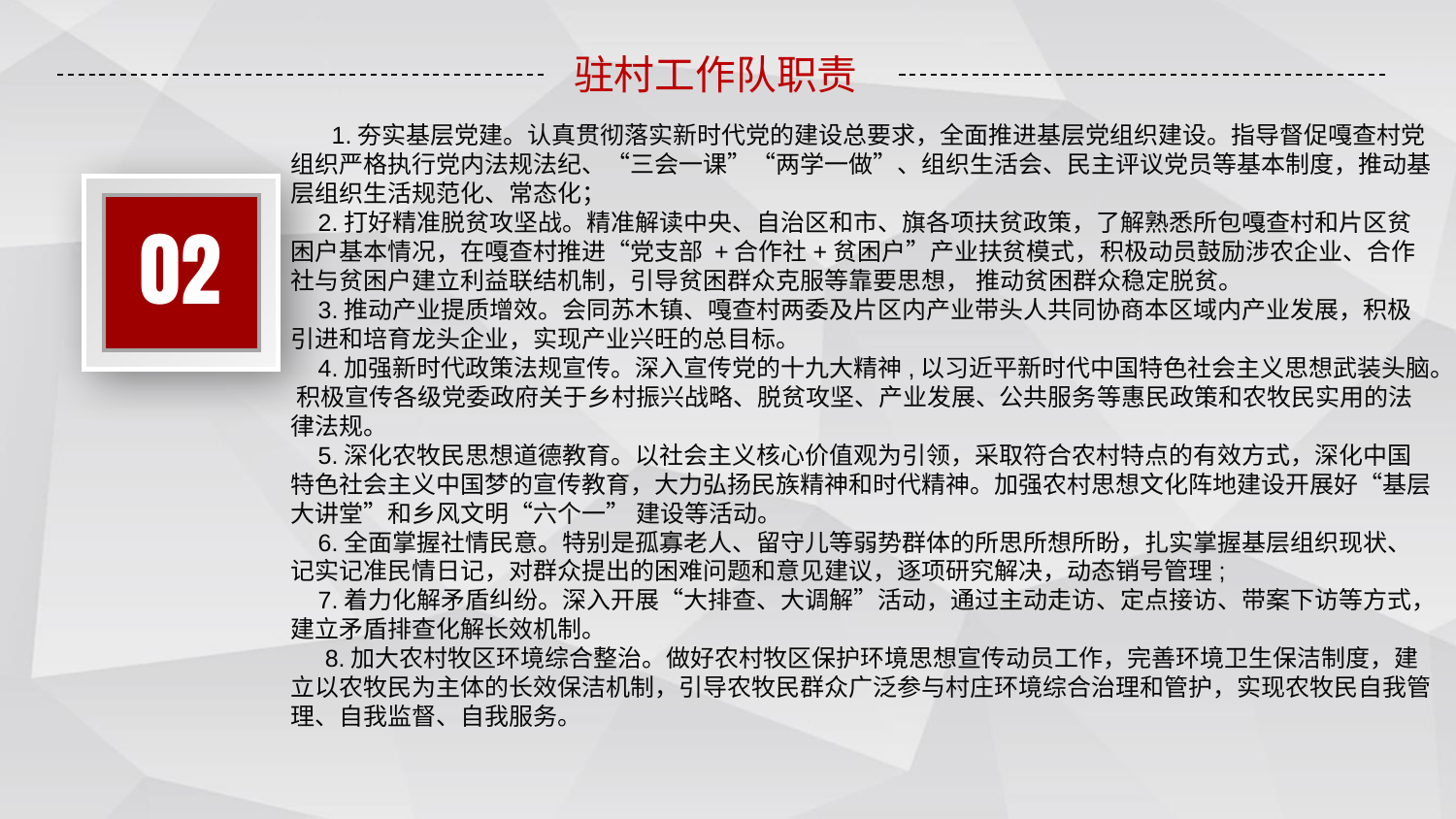

驻村工作队职责
      1.夯实基层党建。认真贯彻落实新时代党的建设总要求，全面推进基层党组织建设。指导督促嘎查村党组织严格执行党内法规法纪、“三会一课”“两学一做”、组织生活会、民主评议党员等基本制度，推动基层组织生活规范化、常态化；
    2.打好精准脱贫攻坚战。精准解读中央、自治区和市、旗各项扶贫政策，了解熟悉所包嘎查村和片区贫困户基本情况，在嘎查村推进“党支部 +合作社+贫困户”产业扶贫模式，积极动员鼓励涉农企业、合作社与贫困户建立利益联结机制，引导贫困群众克服等靠要思想， 推动贫困群众稳定脱贫。
    3.推动产业提质增效。会同苏木镇、嘎查村两委及片区内产业带头人共同协商本区域内产业发展，积极引进和培育龙头企业，实现产业兴旺的总目标。
    4.加强新时代政策法规宣传。深入宣传党的十九大精神,以习近平新时代中国特色社会主义思想武装头脑。 积极宣传各级党委政府关于乡村振兴战略、脱贫攻坚、产业发展、公共服务等惠民政策和农牧民实用的法律法规。
    5.深化农牧民思想道德教育。以社会主义核心价值观为引领，采取符合农村特点的有效方式，深化中国特色社会主义中国梦的宣传教育，大力弘扬民族精神和时代精神。加强农村思想文化阵地建设开展好“基层大讲堂”和乡风文明“六个一” 建设等活动。
    6.全面掌握社情民意。特别是孤寡老人、留守儿等弱势群体的所思所想所盼，扎实掌握基层组织现状、记实记准民情日记，对群众提出的困难问题和意见建议，逐项研究解决，动态销号管理;
    7.着力化解矛盾纠纷。深入开展“大排查、大调解”活动，通过主动走访、定点接访、带案下访等方式，建立矛盾排查化解长效机制。
     8.加大农村牧区环境综合整治。做好农村牧区保护环境思想宣传动员工作，完善环境卫生保洁制度，建立以农牧民为主体的长效保洁机制，引导农牧民群众广泛参与村庄环境综合治理和管护，实现农牧民自我管理、自我监督、自我服务。

02